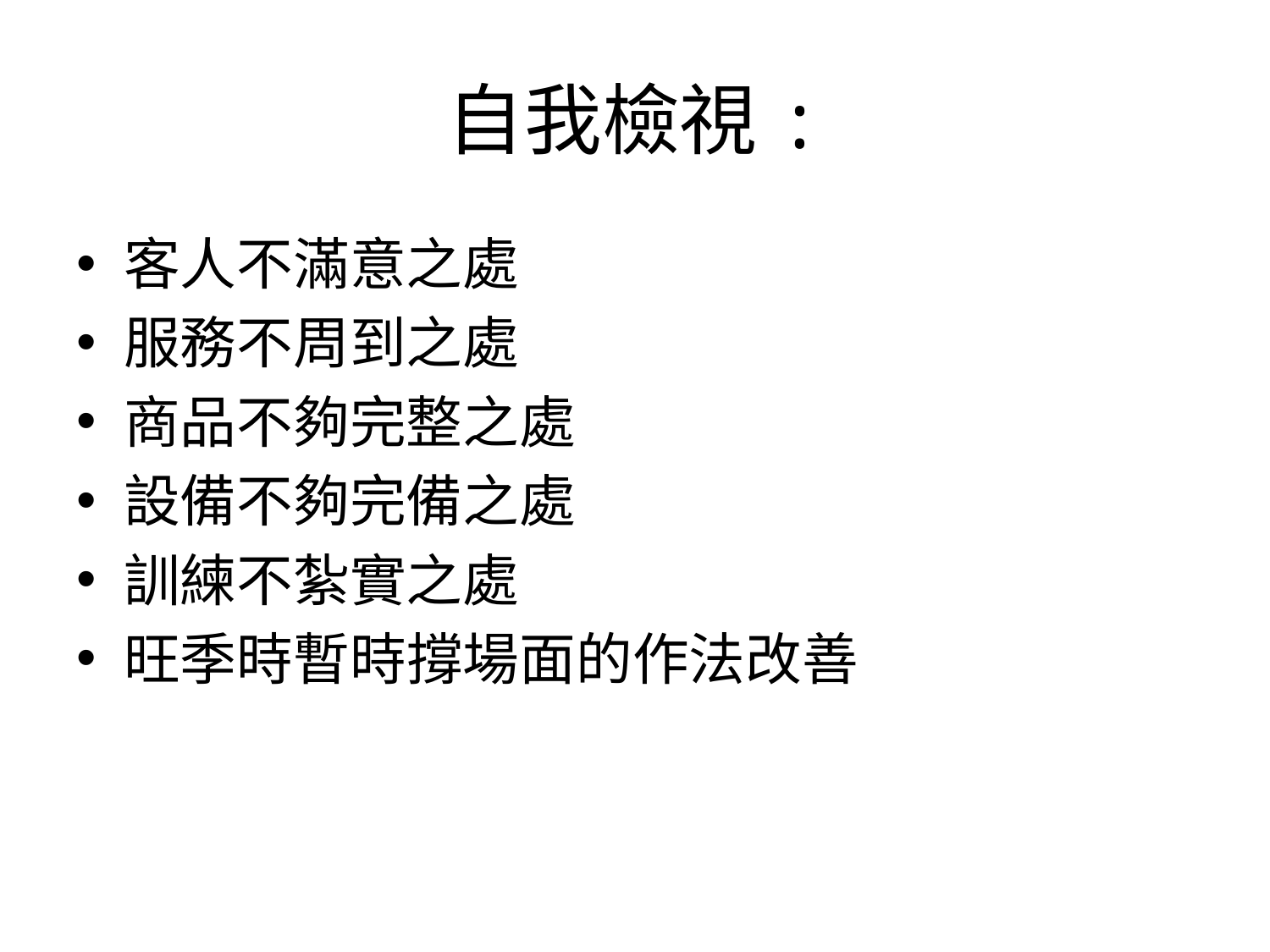

# 自我檢視:
客人不滿意之處
服務不周到之處
商品不夠完整之處
設備不夠完備之處
訓練不紮實之處
旺季時暫時撐場面的作法改善